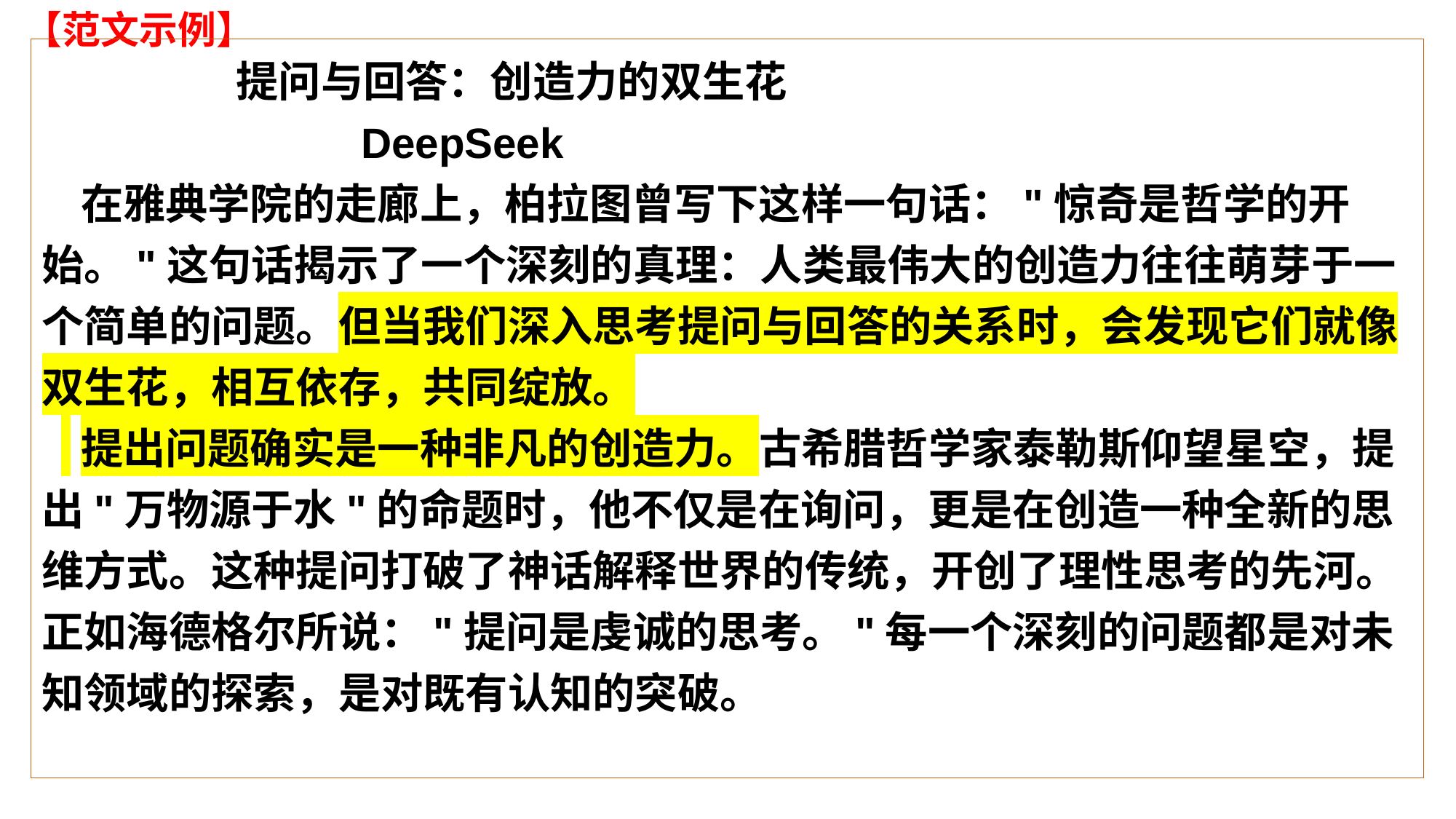

【范文示例】
                     提问与回答：创造力的双生花
                           DeepSeek
   在雅典学院的走廊上，柏拉图曾写下这样一句话："惊奇是哲学的开始。"这句话揭示了一个深刻的真理：人类最伟大的创造力往往萌芽于一个简单的问题。但当我们深入思考提问与回答的关系时，会发现它们就像双生花，相互依存，共同绽放。
   提出问题确实是一种非凡的创造力。古希腊哲学家泰勒斯仰望星空，提出"万物源于水"的命题时，他不仅是在询问，更是在创造一种全新的思维方式。这种提问打破了神话解释世界的传统，开创了理性思考的先河。正如海德格尔所说："提问是虔诚的思考。"每一个深刻的问题都是对未知领域的探索，是对既有认知的突破。